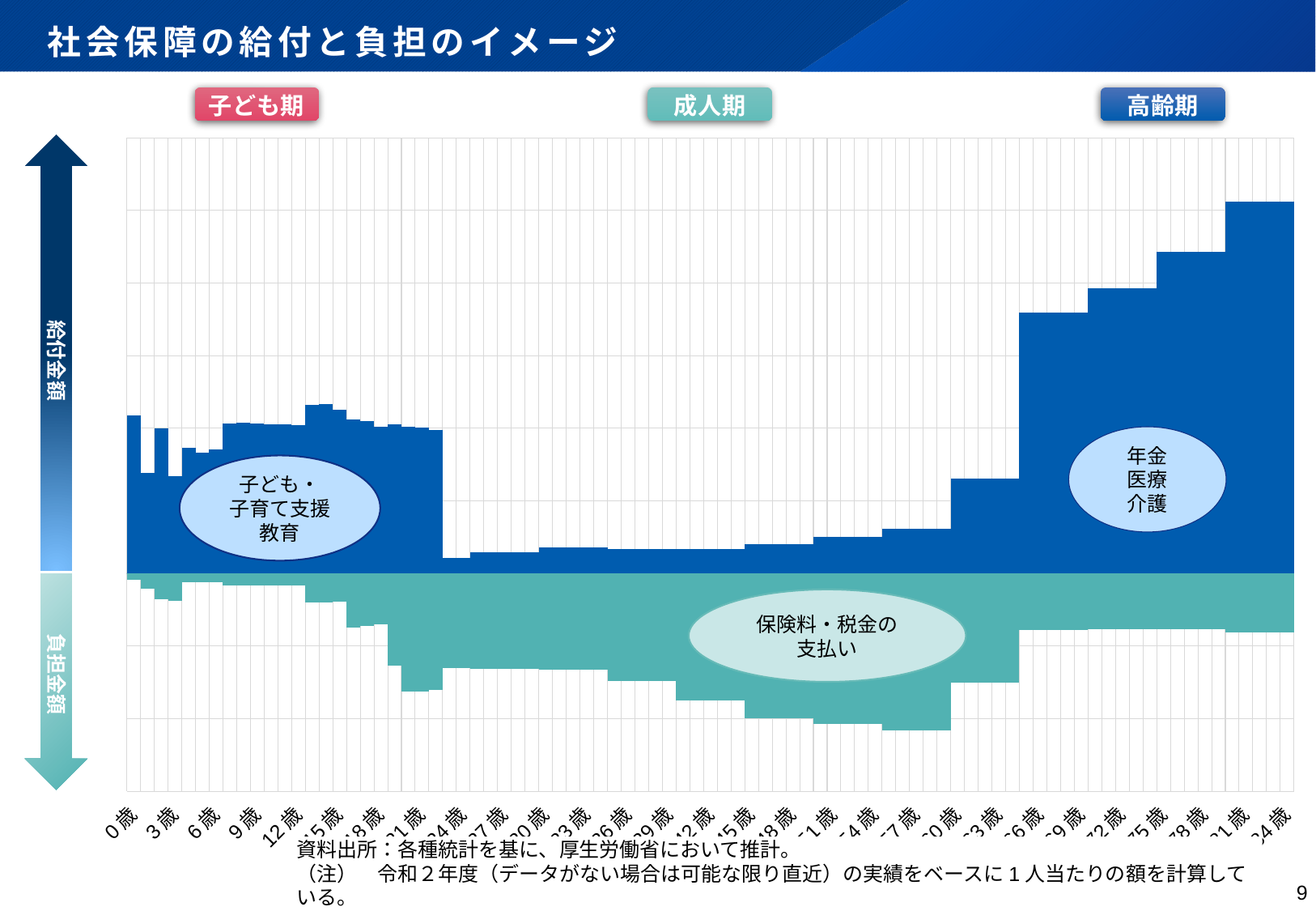

# 社会保障の給付と負担のイメージ

### Chart

| Category | 学校教育費等の保護者負担 | 保育所・幼稚園費用負担 | 医療費自己負担 | 医療保険料（本人負担分） | 公的年金保険料（本人負担分） | 介護自己負担 | 介護保険料（本人負担分） | 雇用保険料（本人負担分） | 消費税 | 直接税 | 医療 | 介護保険 | 老齢年金（厚生年金） | 雇用保険 | 義務教育 | 高等学校 | 大学 | 出産関係 | 保育所・幼稚園 | 児童手当 | 育児休業 |
|---|---|---|---|---|---|---|---|---|---|---|---|---|---|---|---|---|---|---|---|---|---|
| 0 | 0.0 | -1.3575197501305365 | -3.0 | 0.0 | 0.0 | 0.0 | 0.0 | 0.0 | 0.0 | 0.0 | 19.9 | 0.0 | 0.0 | 0.0 | None | None | None | 62.15756734032241 | 9.503991741935483 | 17.207436120740198 | None |
| 1 | 0.0 | -7.673677938913664 | -3.0 | 0.0 | 0.0 | 0.0 | 0.0 | 0.0 | 0.0 | 0.0 | 19.9 | 0.0 | 0.0 | 0.0 | None | None | None | None | 32.23346974541284 | 17.207436120740198 | None |
| 2 | 0.0 | -14.882625183307697 | -3.0 | 0.0 | 0.0 | 0.0 | 0.0 | 0.0 | 0.0 | 0.0 | 19.9 | 0.0 | 0.0 | 0.0 | None | None | None | None | 62.5148269704918 | 17.207436120740198 | None |
| 3 | 0.0 | -15.873374777899395 | -3.0 | 0.0 | 0.0 | 0.0 | 0.0 | 0.0 | 0.0 | 0.0 | 19.9 | 0.0 | 0.0 | 0.0 | None | None | None | None | 35.192167635782745 | 12.098097871536151 | None |
| 4 | 0.0 | -3.168896104800817 | -3.0 | 0.0 | 0.0 | 0.0 | 0.0 | 0.0 | 0.0 | 0.0 | 19.9 | 0.0 | 0.0 | 0.0 | None | None | None | None | 54.7198010429758 | 12.098097871536151 | None |
| 5 | 0.0 | -3.4224211515936256 | -2.4 | 0.0 | 0.0 | 0.0 | 0.0 | 0.0 | 0.0 | 0.0 | 11.1 | 0.0 | 0.0 | 0.0 | None | None | None | None | 60.10926988838 | 12.098097871536151 | None |
| 6 | 0.0 | -3.5928180043912175 | -2.4 | 0.0 | 0.0 | 0.0 | 0.0 | 0.0 | 0.0 | 0.0 | 11.1 | 0.0 | 0.0 | 0.0 | None | None | None | None | 62.33104858484501 | 12.098097871536151 | None |
| 7 | -5.889944092007798 | 0.0 | -2.4 | 0.0 | 0.0 | 0.0 | 0.0 | 0.0 | 0.0 | 0.0 | 11.1 | 0.0 | 0.0 | 0.0 | 80.28608029236788 | None | None | None | None | 12.098097871536151 | None |
| 8 | -5.910714231584063 | 0.0 | -2.4 | 0.0 | 0.0 | 0.0 | 0.0 | 0.0 | 0.0 | 0.0 | 11.1 | 0.0 | 0.0 | 0.0 | 80.87932469433419 | None | None | None | None | 12.098097871536151 | None |
| 9 | -5.838057825521821 | 0.0 | -2.4 | 0.0 | 0.0 | 0.0 | 0.0 | 0.0 | 0.0 | 0.0 | 11.1 | 0.0 | 0.0 | 0.0 | 80.13788525090688 | None | None | None | None | 12.098097871536151 | None |
| 10 | -5.853949739416746 | 0.0 | -2.3 | 0.0 | 0.0 | 0.0 | 0.0 | 0.0 | 0.0 | 0.0 | 9.9 | 0.0 | 0.0 | 0.0 | 80.85404777870419 | None | None | None | None | 12.098097871536151 | None |
| 11 | -5.840605942602997 | 0.0 | -2.3 | 0.0 | 0.0 | 0.0 | 0.0 | 0.0 | 0.0 | 0.0 | 9.9 | 0.0 | 0.0 | 0.0 | 80.63158093126381 | None | None | None | None | 12.098097871536151 | None |
| 12 | -5.791123633180147 | 0.0 | -2.3 | 0.0 | 0.0 | 0.0 | 0.0 | 0.0 | 0.0 | 0.0 | 9.9 | 0.0 | 0.0 | 0.0 | 80.34581240784553 | None | None | None | None | 12.098097871536151 | None |
| 13 | -17.862237248983366 | 0.0 | -2.3 | 0.0 | 0.0 | 0.0 | 0.0 | 0.0 | 0.0 | 0.0 | 9.9 | 0.0 | 0.0 | 0.0 | 95.03755247944174 | None | None | None | None | 11.186734593816356 | None |
| 14 | -17.85276666387337 | 0.0 | -2.3 | 0.0 | 0.0 | 0.0 | 0.0 | 0.0 | 0.0 | 0.0 | 9.9 | 0.0 | 0.0 | 0.0 | 95.5328945917329 | None | None | None | None | 11.186734593816356 | None |
| 15 | -17.273147239090065 | 0.0 | -1.9 | 0.0 | 0.0 | 0.0 | 0.0 | 0.0 | 0.0 | 0.0 | 8.4 | 0.0 | 0.0 | 0.0 | 92.90711473230506 | None | None | None | None | 11.186734593816356 | None |
| 16 | -35.120083053125 | 0.0 | -1.9 | 0.0 | 0.0 | 0.0 | 0.0 | 0.0 | 0.0 | 0.0 | 8.4 | 0.0 | 0.0 | 0.0 | None | 97.74478452310986 | None | None | None | None | None |
| 17 | -34.35028295256637 | 0.0 | -1.9 | 0.0 | 0.0 | 0.0 | 0.0 | 0.0 | 0.0 | 0.0 | 8.4 | 0.0 | 0.0 | 0.0 | None | 96.54855983691756 | None | None | None | None | None |
| 18 | -32.967052881143346 | 0.0 | -1.9 | 0.0 | 0.0 | 0.0 | 0.0 | 0.0 | 0.0 | 0.0 | 8.4 | 0.0 | 0.0 | 0.0 | None | 92.7825823107271 | None | None | None | None | None |
| 19 | -61.434283825344465 | 0.0 | -1.9 | 0.0 | 0.0 | 0.0 | 0.0 | 0.0 | 0.0 | 0.0 | 8.4 | 0.0 | 0.0 | 0.0 | None | None | 94.1802673150168 | None | None | None | None |
| 20 | -59.7525079396265 | 0.0 | -1.9 | 0.0 | -19.848 | 0.0 | 0.0 | 0.0 | 0.0 | 0.0 | 8.2 | 0.0 | 0.0 | 0.0 | None | None | 91.60206353988751 | None | None | None | 0.9353174848951269 |
| 21 | -59.512922903781956 | 0.0 | -1.9 | 0.0 | -19.848 | 0.0 | 0.0 | 0.0 | 0.0 | 0.0 | 8.2 | 0.0 | 0.0 | 0.0 | None | None | 91.23477379032902 | None | None | None | 0.9353174848951269 |
| 22 | -58.34325067689945 | 0.0 | -1.9 | 0.0 | -19.848 | 0.0 | 0.0 | 0.0 | 0.0 | 0.0 | 8.2 | 0.0 | 0.0 | 0.0 | None | None | 89.44163751300337 | None | None | None | 0.9353174848951269 |
| 23 | 0.0 | 0.0 | -1.9 | -10.6986 | -21.138 | 0.0 | 0.0 | -0.6930491803278689 | -12.29247272727273 | -18.744 | 8.2 | 0.0 | 0.0 | 1.283705909549024 | None | None | None | None | None | None | 0.9353174848951269 |
| 24 | 0.0 | 0.0 | -1.9 | -10.6986 | -21.138 | 0.0 | 0.0 | -0.6930491803278689 | -12.29247272727273 | -18.744 | 8.2 | 0.0 | 0.0 | 1.283705909549024 | None | None | None | None | None | None | 0.9353174848951269 |
| 25 | 0.0 | 0.0 | -2.2 | -10.6986 | -21.138 | 0.0 | 0.0 | -0.6930491803278689 | -12.29247272727273 | -18.744 | 10.1 | 0.0 | 0.0 | 1.3676162995474113 | None | None | None | None | None | None | 3.1101011391514133 |
| 26 | 0.0 | 0.0 | -2.2 | -10.6986 | -21.138 | 0.0 | 0.0 | -0.6930491803278689 | -12.29247272727273 | -18.744 | 10.1 | 0.0 | 0.0 | 1.3676162995474113 | None | None | None | None | None | None | 3.1101011391514133 |
| 27 | 0.0 | 0.0 | -2.2 | -10.6986 | -21.138 | 0.0 | 0.0 | -0.6930491803278689 | -12.29247272727273 | -18.744 | 10.1 | 0.0 | 0.0 | 1.3676162995474113 | None | None | None | None | None | None | 3.1101011391514133 |
| 28 | 0.0 | 0.0 | -2.2 | -10.6986 | -21.138 | 0.0 | 0.0 | -0.6930491803278689 | -12.29247272727273 | -18.744 | 10.1 | 0.0 | 0.0 | 1.3676162995474113 | None | None | None | None | None | None | 3.1101011391514133 |
| 29 | 0.0 | 0.0 | -2.2 | -10.6986 | -21.138 | 0.0 | 0.0 | -0.6930491803278689 | -12.29247272727273 | -18.744 | 10.1 | 0.0 | 0.0 | 1.3676162995474113 | None | None | None | None | None | None | 3.1101011391514133 |
| 30 | 0.0 | 0.0 | -2.6 | -10.6986 | -21.138 | 0.0 | 0.0 | -0.6930491803278689 | -12.29247272727273 | -18.744 | 11.83532987034816 | 0.0 | 0.0 | 1.8335205869938864 | None | None | None | None | None | None | 4.141908661641689 |
| 31 | 0.0 | 0.0 | -2.6 | -10.6986 | -21.138 | 0.0 | 0.0 | -0.6930491803278689 | -12.29247272727273 | -18.744 | 11.83532987034816 | 0.0 | 0.0 | 1.8335205869938864 | None | None | None | None | None | None | 4.141908661641689 |
| 32 | 0.0 | 0.0 | -2.6 | -10.6986 | -21.138 | 0.0 | 0.0 | -0.6930491803278689 | -12.29247272727273 | -18.744 | 11.83532987034816 | 0.0 | 0.0 | 1.8335205869938864 | None | None | None | None | None | None | 4.141908661641689 |
| 33 | 0.0 | 0.0 | -2.6 | -10.6986 | -21.138 | 0.0 | 0.0 | -0.6930491803278689 | -12.29247272727273 | -18.744 | 11.83532987034816 | 0.0 | 0.0 | 1.8335205869938864 | None | None | None | None | None | None | 4.141908661641689 |
| 34 | 0.0 | 0.0 | -2.6 | -10.6986 | -21.138 | 0.0 | 0.0 | -0.6930491803278689 | -12.29247272727273 | -18.744 | 11.83532987034816 | 0.0 | 0.0 | 1.8335205869938864 | None | None | None | None | None | None | 4.141908661641689 |
| 35 | 0.0 | 0.0 | -2.8 | -11.4246 | -22.362 | 0.0 | 0.0 | -0.7331803278688523 | -13.061836363636363 | -23.8668 | 13.1 | 0.0 | 0.0 | 1.320549360980312 | None | None | None | None | None | None | 2.3828370501847664 |
| 36 | 0.0 | 0.0 | -2.8 | -11.4246 | -22.362 | 0.0 | 0.0 | -0.7331803278688523 | -13.061836363636363 | -23.8668 | 13.1 | 0.0 | 0.0 | 1.320549360980312 | None | None | None | None | None | None | 2.3828370501847664 |
| 37 | 0.0 | 0.0 | -2.8 | -11.4246 | -22.362 | 0.0 | 0.0 | -0.7331803278688523 | -13.061836363636363 | -23.8668 | 13.1 | 0.0 | 0.0 | 1.320549360980312 | None | None | None | None | None | None | 2.3828370501847664 |
| 38 | 0.0 | 0.0 | -2.8 | -11.4246 | -22.362 | 0.0 | 0.0 | -0.7331803278688523 | -13.061836363636363 | -23.8668 | 13.1 | 0.0 | 0.0 | 1.320549360980312 | None | None | None | None | None | None | 2.3828370501847664 |
| 39 | 0.0 | 0.0 | -2.8 | -11.4246 | -22.362 | 0.0 | 0.0 | -0.7331803278688523 | -13.061836363636363 | -23.8668 | 13.1 | 0.0 | 0.0 | 1.320549360980312 | None | None | None | None | None | None | 2.3828370501847664 |
| 40 | 0.0 | 0.0 | -3.2 | -13.3902 | -25.3314 | -0.02929527716221296 | -2.073 | -0.8305377049180327 | -14.606181818181817 | -28.2756 | 14.8 | 0.5196384222473912 | 0.0 | 1.165728657180535 | None | None | None | None | None | None | 0.5133832966088531 |
| 41 | 0.0 | 0.0 | -3.2 | -13.3902 | -25.3314 | -0.02929527716221296 | -2.073 | -0.8305377049180327 | -14.606181818181817 | -28.2756 | 14.8 | 0.5196384222473912 | 0.0 | 1.165728657180535 | None | None | None | None | None | None | 0.5133832966088531 |
| 42 | 0.0 | 0.0 | -3.2 | -13.3902 | -25.3314 | -0.02929527716221296 | -2.073 | -0.8305377049180327 | -14.606181818181817 | -28.2756 | 14.8 | 0.5196384222473912 | 0.0 | 1.165728657180535 | None | None | None | None | None | None | 0.5133832966088531 |
| 43 | 0.0 | 0.0 | -3.2 | -13.3902 | -25.3314 | -0.02929527716221296 | -2.073 | -0.8305377049180327 | -14.606181818181817 | -28.2756 | 14.8 | 0.5196384222473912 | 0.0 | 1.165728657180535 | None | None | None | None | None | None | 0.5133832966088531 |
| 44 | 0.0 | 0.0 | -3.2 | -13.3902 | -25.3314 | -0.02929527716221296 | -2.073 | -0.8305377049180327 | -14.606181818181817 | -28.2756 | 14.8 | 0.5196384222473912 | 0.0 | 1.165728657180535 | None | None | None | None | None | None | 0.5133832966088531 |
| 45 | 0.0 | 0.0 | -3.9 | -14.9952 | -27.9798 | -0.02929527716221296 | -2.3952 | -0.9173704918032787 | -15.640527272727274 | -33.8454 | 18.0 | 0.5196384222473912 | 0.0 | 1.574418431916398 | None | None | None | None | None | None | None |
| 46 | 0.0 | 0.0 | -3.9 | -14.9952 | -27.9798 | -0.02929527716221296 | -2.3952 | -0.9173704918032787 | -15.640527272727274 | -33.8454 | 18.0 | 0.5196384222473912 | 0.0 | 1.574418431916398 | None | None | None | None | None | None | None |
| 47 | 0.0 | 0.0 | -3.9 | -14.9952 | -27.9798 | -0.02929527716221296 | -2.3952 | -0.9173704918032787 | -15.640527272727274 | -33.8454 | 18.0 | 0.5196384222473912 | 0.0 | 1.574418431916398 | None | None | None | None | None | None | None |
| 48 | 0.0 | 0.0 | -3.9 | -14.9952 | -27.9798 | -0.02929527716221296 | -2.3952 | -0.9173704918032787 | -15.640527272727274 | -33.8454 | 18.0 | 0.5196384222473912 | 0.0 | 1.574418431916398 | None | None | None | None | None | None | None |
| 49 | 0.0 | 0.0 | -3.9 | -14.9952 | -27.9798 | -0.02929527716221296 | -2.3952 | -0.9173704918032787 | -15.640527272727274 | -33.8454 | 18.0 | 0.5196384222473912 | 0.0 | 1.574418431916398 | None | None | None | None | None | None | None |
| 50 | 0.0 | 0.0 | -4.8 | -15.231 | -29.0064 | -0.02929527716221296 | -2.4654 | -0.9510295081967212 | -15.754145454545457 | -35.2866 | 22.8 | 0.5196384222473912 | 0.0 | 1.6020922856615016 | None | None | None | None | None | None | None |
| 51 | 0.0 | 0.0 | -4.8 | -15.231 | -29.0064 | -0.02929527716221296 | -2.4654 | -0.9510295081967212 | -15.754145454545457 | -35.2866 | 22.8 | 0.5196384222473912 | 0.0 | 1.6020922856615016 | None | None | None | None | None | None | None |
| 52 | 0.0 | 0.0 | -4.8 | -15.231 | -29.0064 | -0.02929527716221296 | -2.4654 | -0.9510295081967212 | -15.754145454545457 | -35.2866 | 22.8 | 0.5196384222473912 | 0.0 | 1.6020922856615016 | None | None | None | None | None | None | None |
| 53 | 0.0 | 0.0 | -4.8 | -15.231 | -29.0064 | -0.02929527716221296 | -2.4654 | -0.9510295081967212 | -15.754145454545457 | -35.2866 | 22.8 | 0.5196384222473912 | 0.0 | 1.6020922856615016 | None | None | None | None | None | None | None |
| 54 | 0.0 | 0.0 | -4.8 | -15.231 | -29.0064 | -0.02929527716221296 | -2.4654 | -0.9510295081967212 | -15.754145454545457 | -35.2866 | 22.8 | 0.5196384222473912 | 0.0 | 1.6020922856615016 | None | None | None | None | None | None | None |
| 55 | 0.0 | 0.0 | -5.9 | -15.789 | -29.4678 | -0.02929527716221296 | -2.5572 | -0.9661573770491803 | -15.855327272727273 | -37.455 | 28.7 | 0.5196384222473912 | 0.0 | 1.4869359117249037 | None | None | None | None | None | None | None |
| 56 | 0.0 | 0.0 | -5.9 | -15.789 | -29.4678 | -0.02929527716221296 | -2.5572 | -0.9661573770491803 | -15.855327272727273 | -37.455 | 28.7 | 0.5196384222473912 | 0.0 | 1.4869359117249037 | None | None | None | None | None | None | None |
| 57 | 0.0 | 0.0 | -5.9 | -15.789 | -29.4678 | -0.02929527716221296 | -2.5572 | -0.9661573770491803 | -15.855327272727273 | -37.455 | 28.7 | 0.5196384222473912 | 0.0 | 1.4869359117249037 | None | None | None | None | None | None | None |
| 58 | 0.0 | 0.0 | -5.9 | -15.789 | -29.4678 | -0.02929527716221296 | -2.5572 | -0.9661573770491803 | -15.855327272727273 | -37.455 | 28.7 | 0.5196384222473912 | 0.0 | 1.4869359117249037 | None | None | None | None | None | None | None |
| 59 | 0.0 | 0.0 | -5.9 | -15.789 | -29.4678 | -0.02929527716221296 | -2.5572 | -0.9661573770491803 | -15.855327272727273 | -37.455 | 28.7 | 0.5196384222473912 | 0.0 | 1.4869359117249037 | None | None | None | None | None | None | None |
| 60 | 0.0 | 0.0 | -7.3 | -10.6428 | -18.4224 | -0.02929527716221296 | -1.7016 | -0.6040131147540984 | -14.61 | -22.176 | 36.4 | 0.5196384222473912 | 23.2302 | 5.01616475457651 | None | None | None | None | None | None | None |
| 61 | 0.0 | 0.0 | -7.3 | -10.6428 | -18.4224 | -0.02929527716221296 | -1.7016 | -0.6040131147540984 | -14.61 | -22.176 | 36.4 | 0.5196384222473912 | 23.2302 | 5.01616475457651 | None | None | None | None | None | None | None |
| 62 | 0.0 | 0.0 | -7.3 | -10.6428 | -18.4224 | -0.02929527716221296 | -1.7016 | -0.6040131147540984 | -14.61 | -22.176 | 36.4 | 0.5196384222473912 | 23.2302 | 5.01616475457651 | None | None | None | None | None | None | None |
| 63 | 0.0 | 0.0 | -7.3 | -10.6428 | -18.4224 | -0.02929527716221296 | -1.7016 | -0.6040131147540984 | -14.61 | -22.176 | 36.4 | 0.5196384222473912 | 23.2302 | 5.01616475457651 | None | None | None | None | None | None | None |
| 64 | 0.0 | 0.0 | -7.3 | -10.6428 | -18.4224 | -0.02929527716221296 | -1.7016 | -0.6040131147540984 | -14.61 | -22.176 | 36.4 | 0.5196384222473912 | 23.2302 | 5.01616475457651 | None | None | None | None | None | None | None |
| 65 | 0.0 | 0.0 | -8.3 | -6.3984 | 0.0 | -0.2237258688544473 | -4.6926 | 0.0 | -11.6748 | -7.8306 | 45.6 | 3.6755376487913676 | 130.602 | None | None | None | None | None | None | None | None |
| 66 | 0.0 | 0.0 | -8.3 | -6.3984 | 0.0 | -0.2237258688544473 | -4.6926 | 0.0 | -11.6748 | -7.8306 | 45.6 | 3.6755376487913676 | 130.602 | None | None | None | None | None | None | None | None |
| 67 | 0.0 | 0.0 | -8.3 | -6.3984 | 0.0 | -0.2237258688544473 | -4.6926 | 0.0 | -11.6748 | -7.8306 | 45.6 | 3.6755376487913676 | 130.602 | None | None | None | None | None | None | None | None |
| 68 | 0.0 | 0.0 | -8.3 | -6.3984 | 0.0 | -0.2237258688544473 | -4.6926 | 0.0 | -11.6748 | -7.8306 | 45.6 | 3.6755376487913676 | 130.602 | None | None | None | None | None | None | None | None |
| 69 | 0.0 | 0.0 | -8.3 | -6.3984 | 0.0 | -0.2237258688544473 | -4.6926 | 0.0 | -11.6748 | -7.8306 | 45.6 | 3.6755376487913676 | 130.602 | None | None | None | None | None | None | None | None |
| 70 | 0.0 | 0.0 | -7.1 | -6.3984 | 0.0 | -0.4616214703666884 | -4.6926 | 0.0 | -11.6748 | -7.8306 | 58.4 | 7.2499633952216085 | 130.602 | None | None | None | None | None | None | None | None |
| 71 | 0.0 | 0.0 | -7.1 | -6.3984 | 0.0 | -0.4616214703666884 | -4.6926 | 0.0 | -11.6748 | -7.8306 | 58.4 | 7.2499633952216085 | 130.602 | None | None | None | None | None | None | None | None |
| 72 | 0.0 | 0.0 | -7.1 | -6.3984 | 0.0 | -0.4616214703666884 | -4.6926 | 0.0 | -11.6748 | -7.8306 | 58.4 | 7.2499633952216085 | 130.602 | None | None | None | None | None | None | None | None |
| 73 | 0.0 | 0.0 | -7.1 | -6.3984 | 0.0 | -0.4616214703666884 | -4.6926 | 0.0 | -11.6748 | -7.8306 | 58.4 | 7.2499633952216085 | 130.602 | None | None | None | None | None | None | None | None |
| 74 | 0.0 | 0.0 | -7.1 | -6.3984 | 0.0 | -0.4616214703666884 | -4.6926 | 0.0 | -11.6748 | -7.8306 | 58.4 | 7.2499633952216085 | 130.602 | None | None | None | None | None | None | None | None |
| 75 | 0.0 | 0.0 | -6.5 | -6.3984 | 0.0 | -1.0598033355789775 | -4.6926 | 0.0 | -11.6748 | -7.8306 | 75.5 | 15.65029183942558 | 130.602 | None | None | None | None | None | None | None | None |
| 76 | 0.0 | 0.0 | -6.5 | -6.3984 | 0.0 | -1.0598033355789775 | -4.6926 | 0.0 | -11.6748 | -7.8306 | 75.5 | 15.65029183942558 | 130.602 | None | None | None | None | None | None | None | None |
| 77 | 0.0 | 0.0 | -6.5 | -6.3984 | 0.0 | -1.0598033355789775 | -4.6926 | 0.0 | -11.6748 | -7.8306 | 75.5 | 15.65029183942558 | 130.602 | None | None | None | None | None | None | None | None |
| 78 | 0.0 | 0.0 | -6.5 | -6.3984 | 0.0 | -1.0598033355789775 | -4.6926 | 0.0 | -11.6748 | -7.8306 | 75.5 | 15.65029183942558 | 130.602 | None | None | None | None | None | None | None | None |
| 79 | 0.0 | 0.0 | -6.5 | -6.3984 | 0.0 | -1.0598033355789775 | -4.6926 | 0.0 | -11.6748 | -7.8306 | 75.5 | 15.65029183942558 | 130.602 | None | None | None | None | None | None | None | None |
| 80 | 0.0 | 0.0 | -7.4 | -6.3984 | 0.0 | -2.599916946093528 | -4.6926 | 0.0 | -11.6748 | -7.8306 | 89.5 | 35.925959170272996 | 130.602 | None | None | None | None | None | None | None | None |
| 81 | 0.0 | 0.0 | -7.4 | -6.3984 | 0.0 | -2.599916946093528 | -4.6926 | 0.0 | -11.6748 | -7.8306 | 89.5 | 35.925959170272996 | 130.602 | None | None | None | None | None | None | None | None |
| 82 | 0.0 | 0.0 | -7.4 | -6.3984 | 0.0 | -2.599916946093528 | -4.6926 | 0.0 | -11.6748 | -7.8306 | 89.5 | 35.925959170272996 | 130.602 | None | None | None | None | None | None | None | None |
| 83 | 0.0 | 0.0 | -7.4 | -6.3984 | 0.0 | -2.599916946093528 | -4.6926 | 0.0 | -11.6748 | -7.8306 | 89.5 | 35.925959170272996 | 130.602 | None | None | None | None | None | None | None | None |
| 84 | 0.0 | 0.0 | -7.4 | -6.3984 | 0.0 | -2.599916946093528 | -4.6926 | 0.0 | -11.6748 | -7.8306 | 89.5 | 35.925959170272996 | 130.602 | None | None | None | None | None | None | None | None |
年金
医療
介護
子ども・
子育て支援
教育
保険料・税金の
支払い
資料出所：各種統計を基に、厚生労働省において推計。
（注）　令和２年度（データがない場合は可能な限り直近）の実績をベースに1人当たりの額を計算している。
9